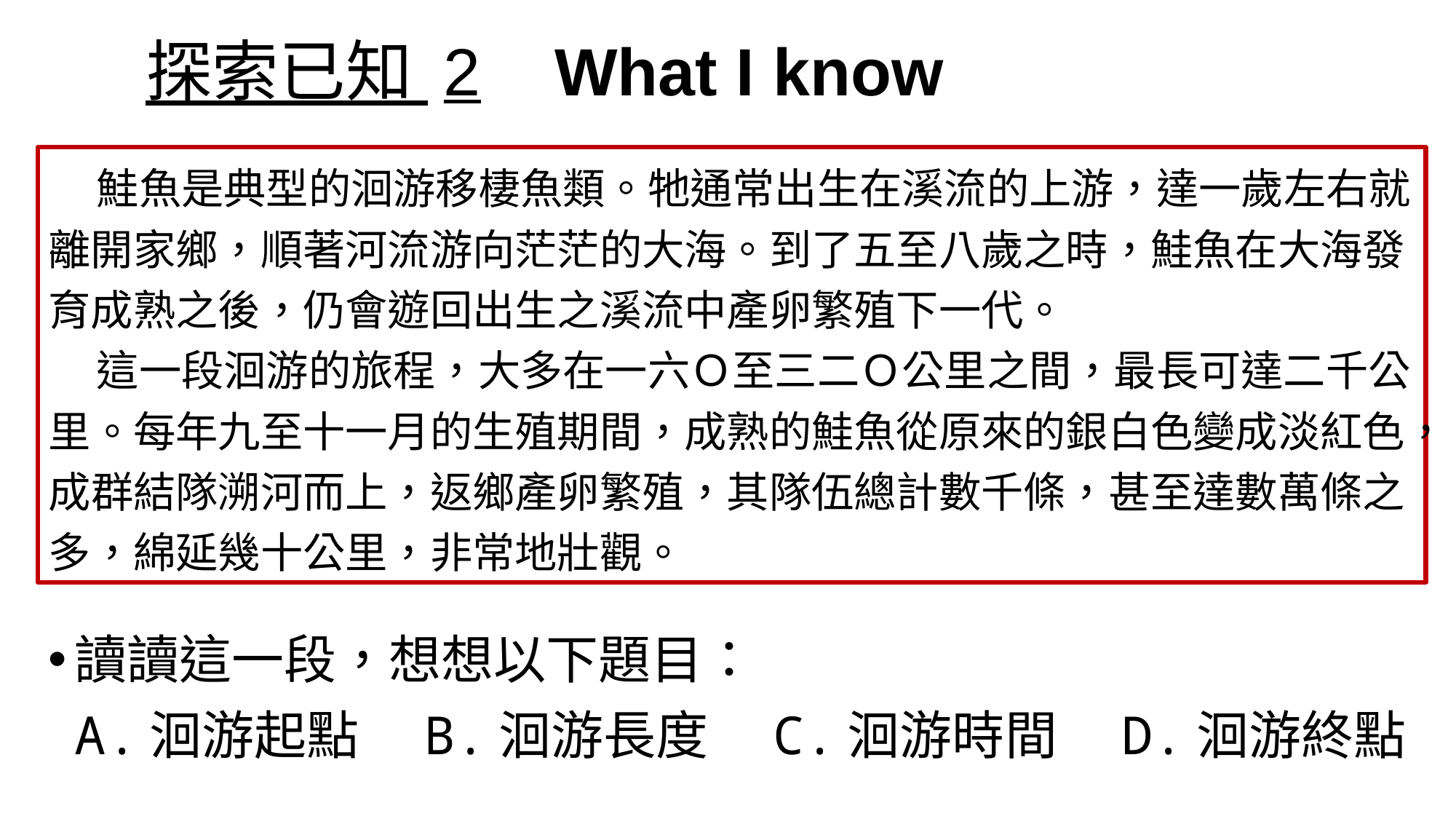

探索已知 2    What I know
    鮭魚是典型的洄游移棲魚類。牠通常出生在溪流的上游，達一歲左右就離開家鄉，順著河流游向茫茫的大海。到了五至八歲之時，鮭魚在大海發育成熟之後，仍會遊回出生之溪流中產卵繁殖下一代。
    這一段洄游的旅程，大多在一六Ｏ至三二Ｏ公里之間，最長可達二千公里。每年九至十一月的生殖期間，成熟的鮭魚從原來的銀白色變成淡紅色，成群結隊溯河而上，返鄉產卵繁殖，其隊伍總計數千條，甚至達數萬條之多，綿延幾十公里，非常地壯觀。
讀讀這一段，想想以下題目：
A.洄游起點　B.洄游長度　C.洄游時間　D.洄游終點